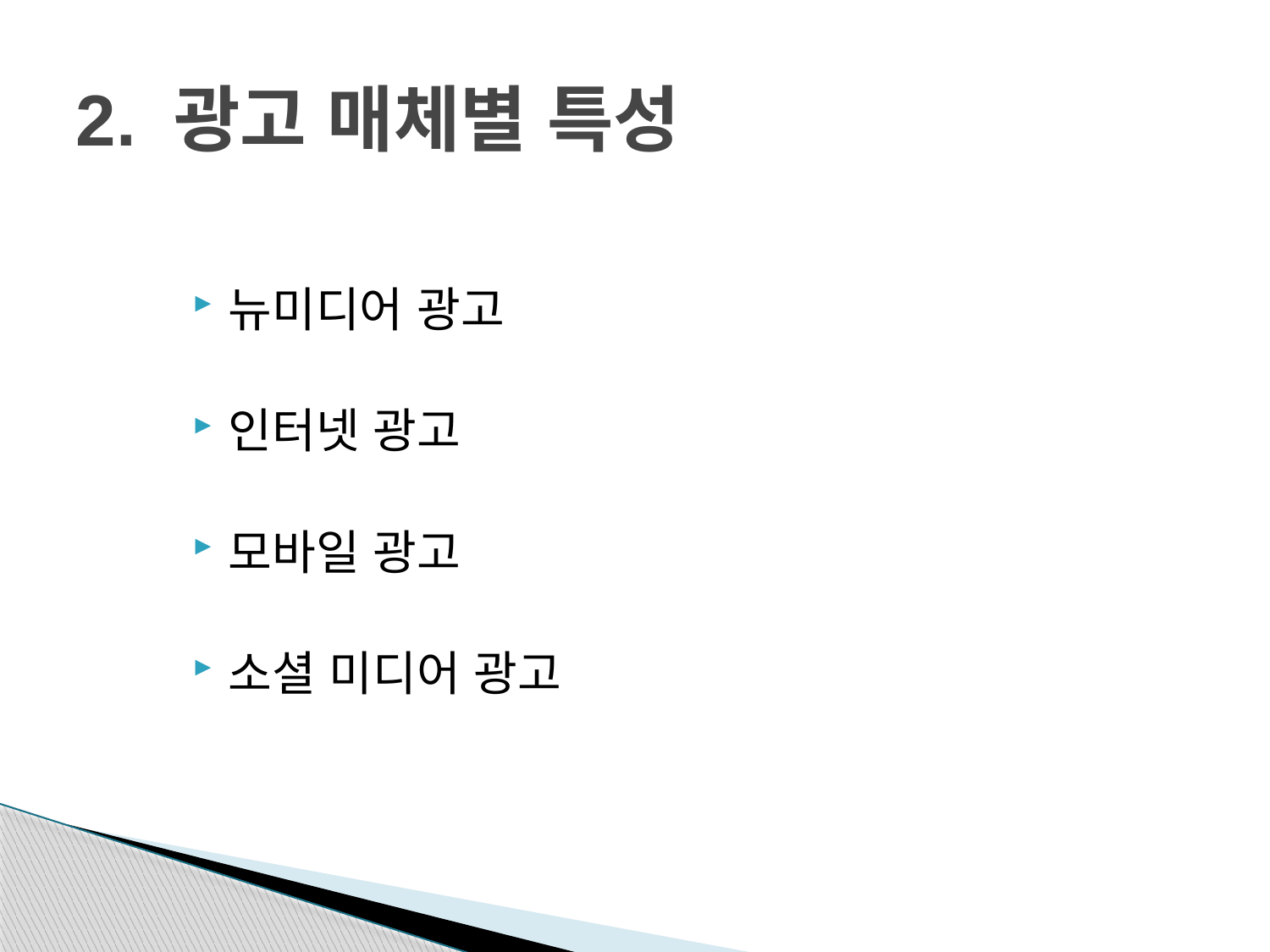

# 2. 광고 매체별 특성
뉴미디어 광고
인터넷 광고
모바일 광고
소셜 미디어 광고